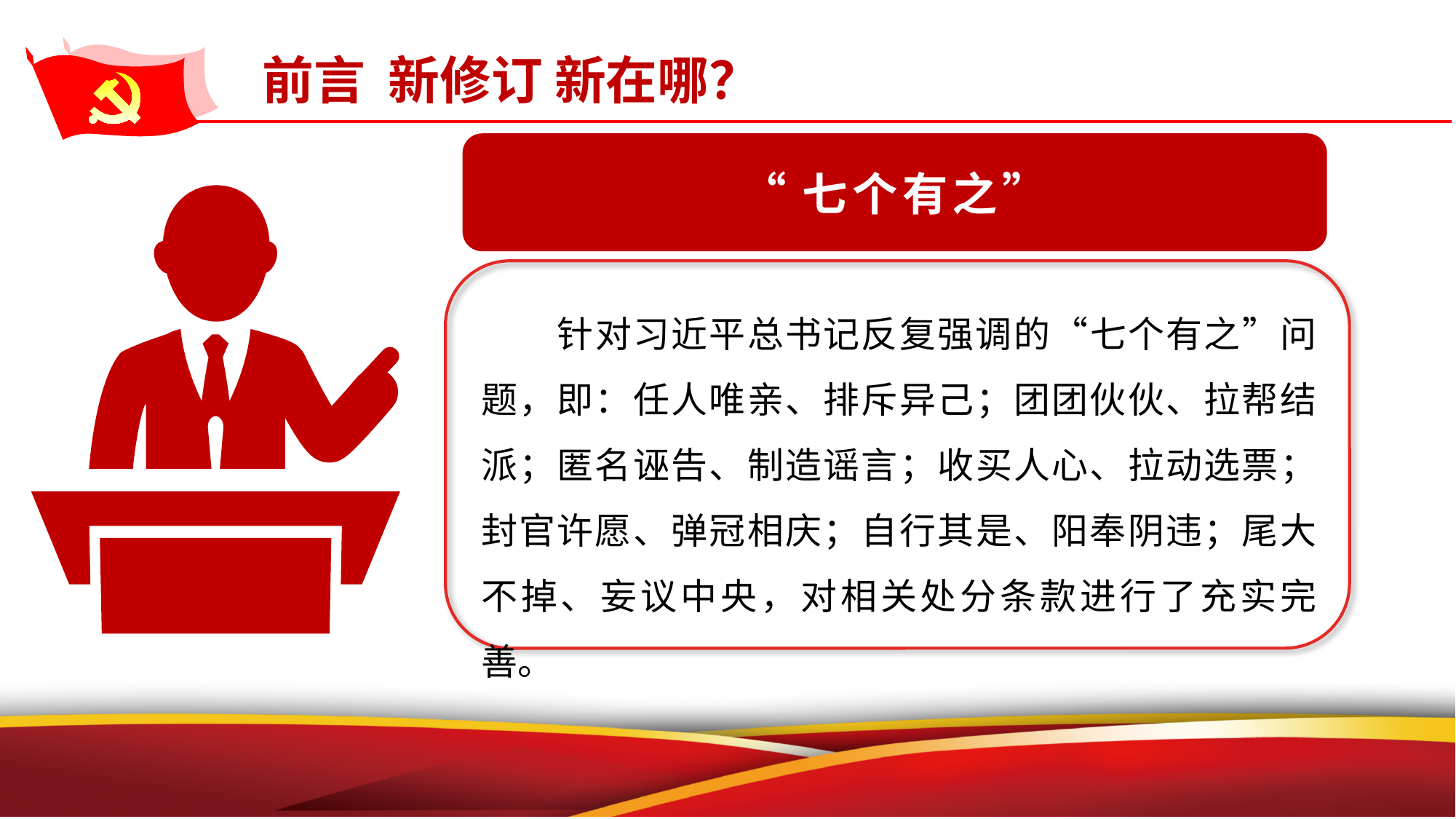

前言  新修订 新在哪？
“七个有之”

        针对习近平总书记反复强调的“七个有之”问题，即：任人唯亲、排斥异己；团团伙伙、拉帮结派；匿名诬告、制造谣言；收买人心、拉动选票；封官许愿、弹冠相庆；自行其是、阳奉阴违；尾大不掉、妄议中央，对相关处分条款进行了充实完善。